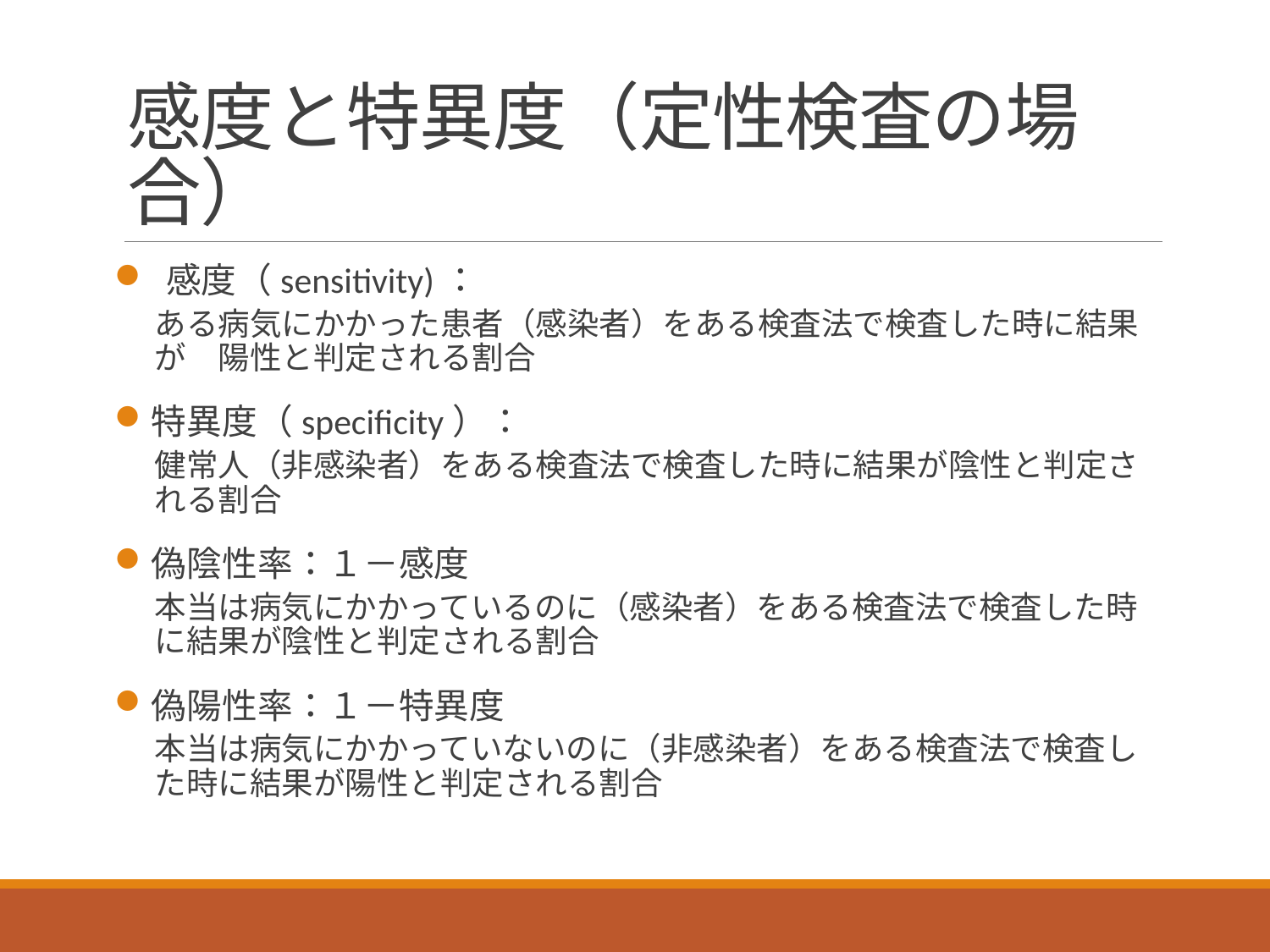

# 感度と特異度（定性検査の場合）
 感度（sensitivity)：
ある病気にかかった患者（感染者）をある検査法で検査した時に結果が　陽性と判定される割合
特異度（specificity）：
健常人（非感染者）をある検査法で検査した時に結果が陰性と判定される割合
偽陰性率：１－感度
本当は病気にかかっているのに（感染者）をある検査法で検査した時に結果が陰性と判定される割合
偽陽性率：１－特異度
本当は病気にかかっていないのに（非感染者）をある検査法で検査した時に結果が陽性と判定される割合